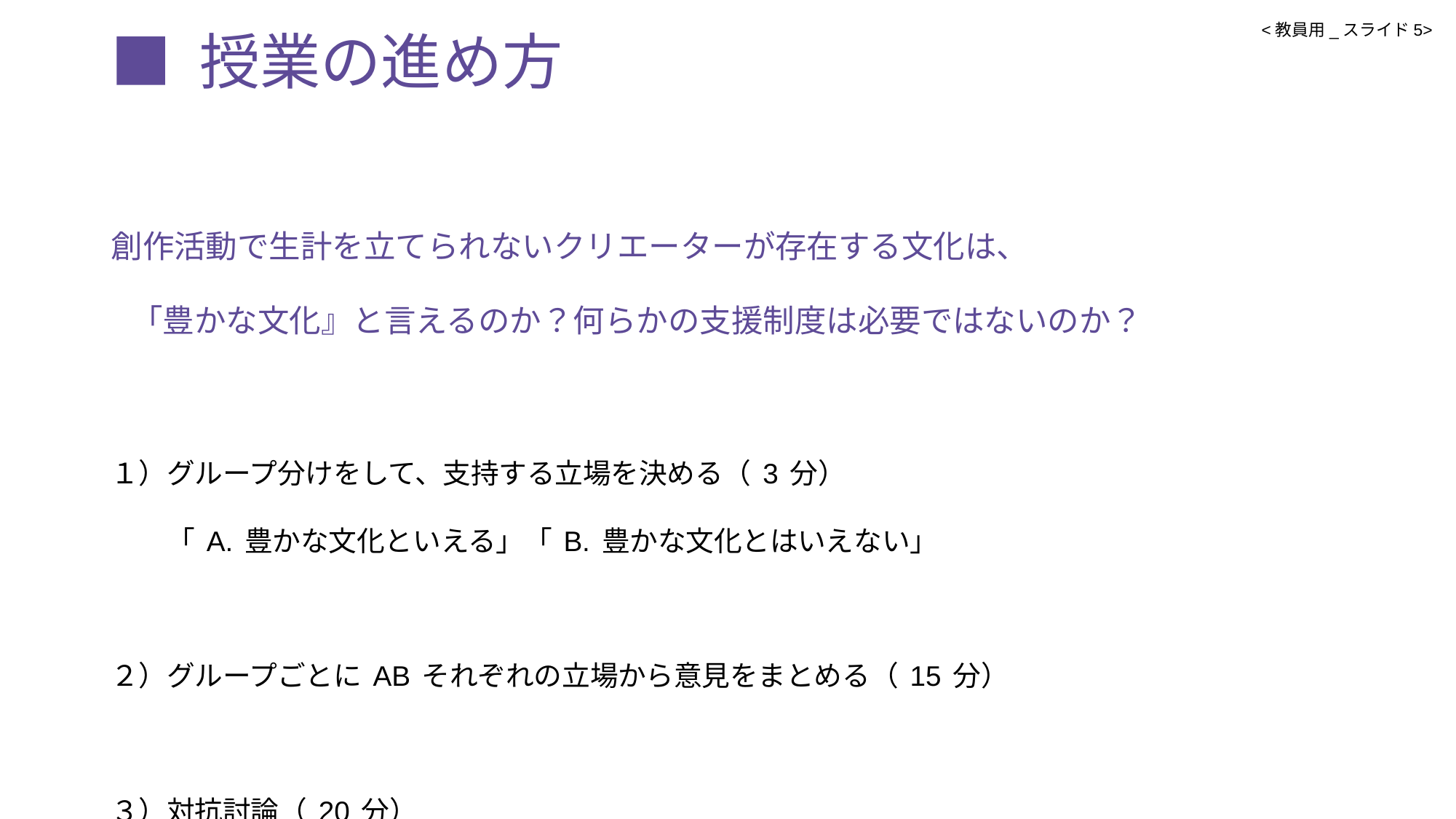

# ■ 授業の進め方
<教員用_スライド5>
創作活動で生計を立てられないクリエーターが存在する文化は、
 「豊かな文化』と言えるのか？何らかの支援制度は必要ではないのか？

１）グループ分けをして、支持する立場を決める（3分）
　　「A.豊かな文化といえる」「B.豊かな文化とはいえない」

２）グループごとにABそれぞれの立場から意見をまとめる（15分）

３）対抗討論（20分）

４）まとめ（10分）「クリエイターの収入と豊かな文化の関係は？」